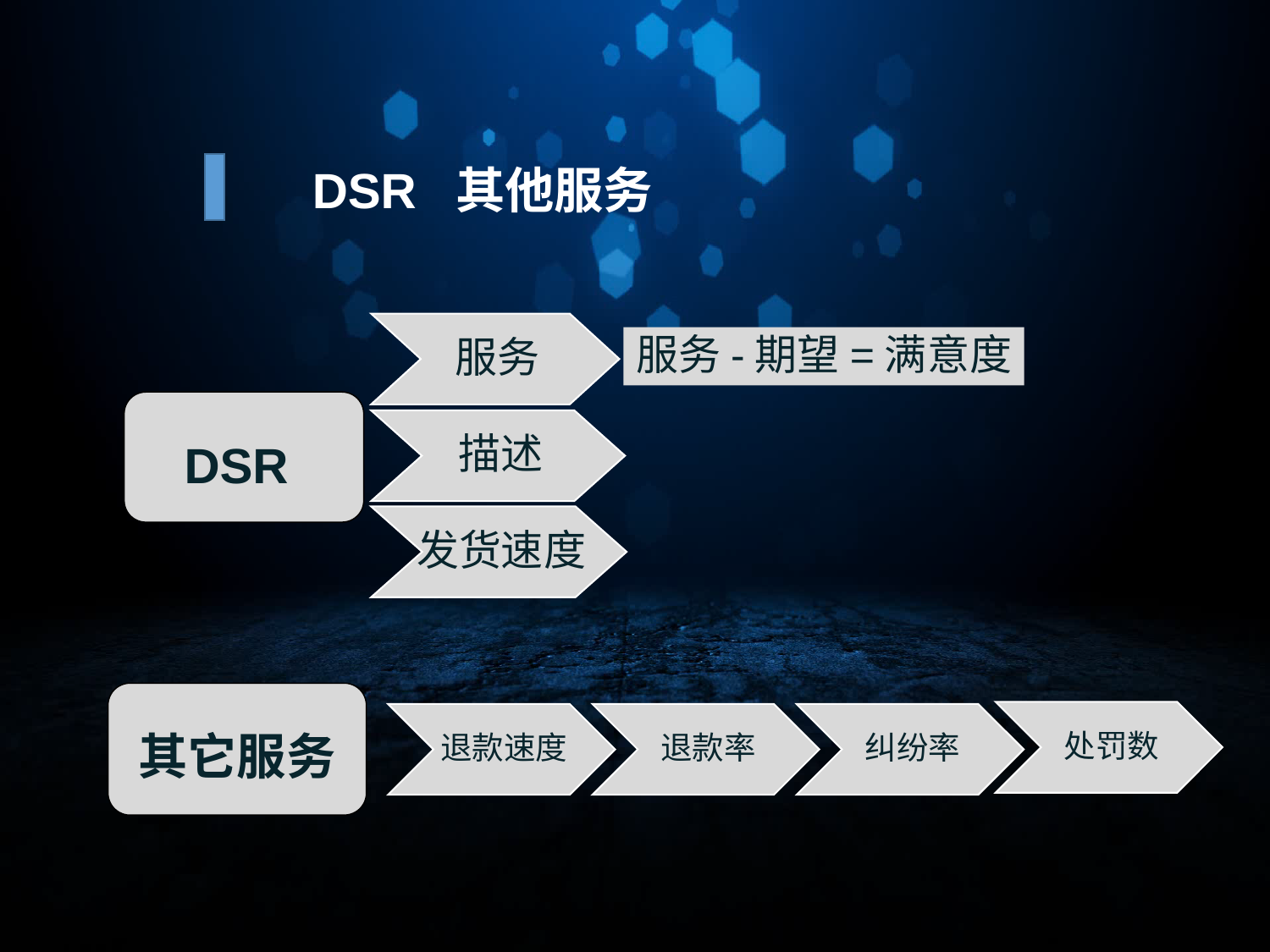

DSR  其他服务
服务
服务-期望=满意度
   DSR
描述
发货速度
其它服务
处罚数
退款速度
退款率
纠纷率